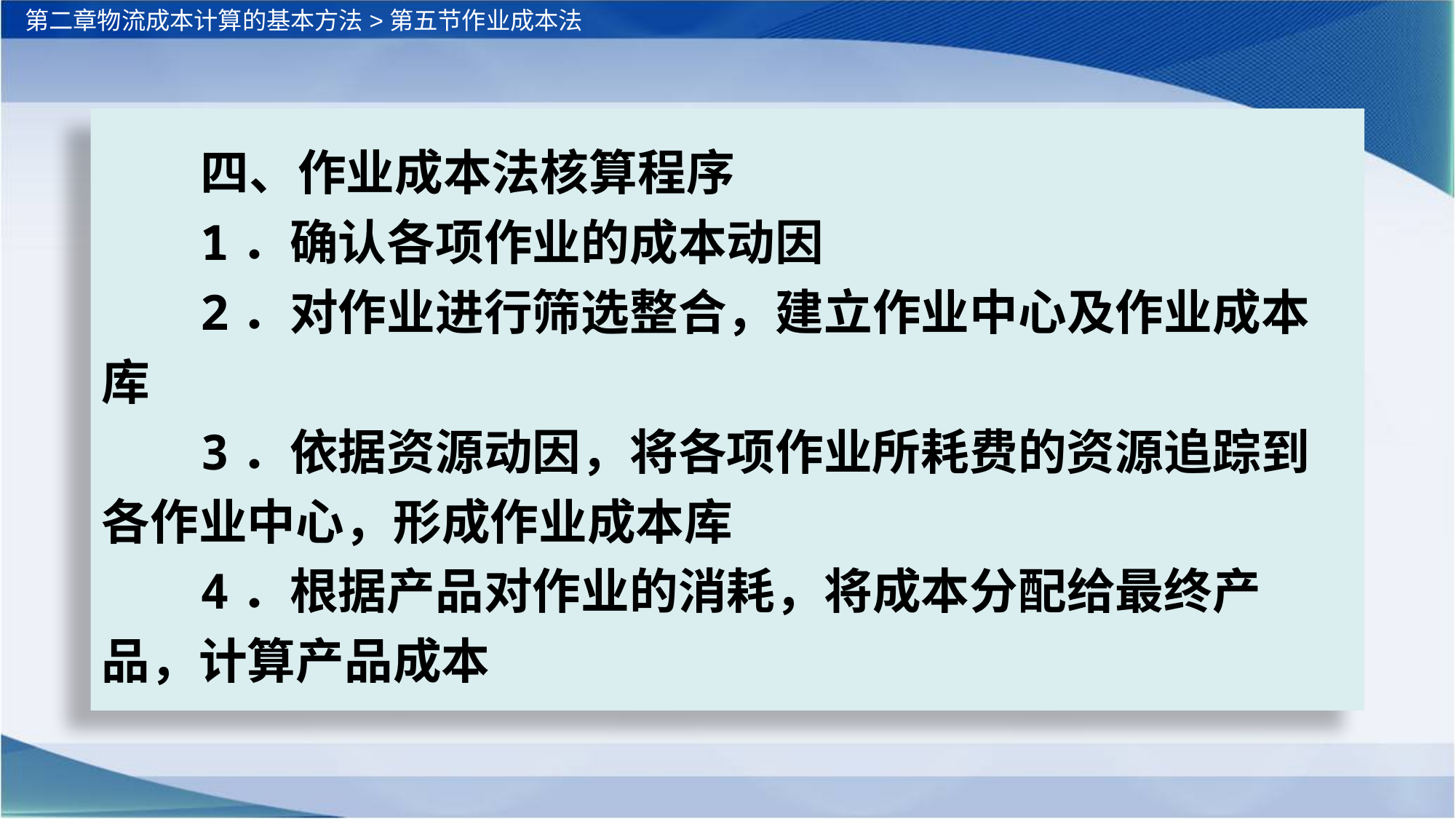

第二章物流成本计算的基本方法>第五节作业成本法
四、作业成本法核算程序
1．确认各项作业的成本动因
2．对作业进行筛选整合，建立作业中心及作业成本库
3．依据资源动因，将各项作业所耗费的资源追踪到各作业中心，形成作业成本库
4．根据产品对作业的消耗，将成本分配给最终产品，计算产品成本